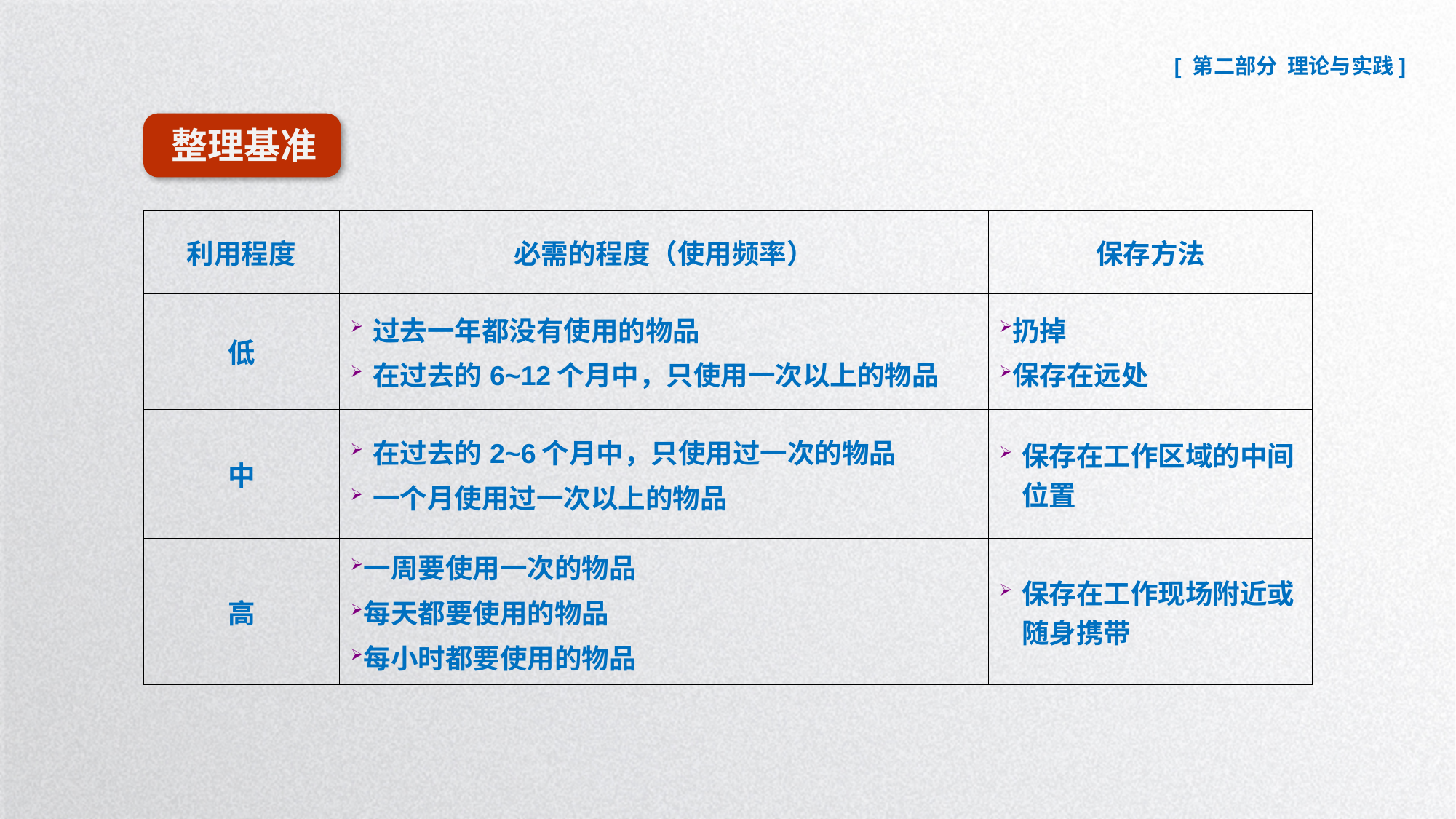

整理基准
| 利用程度 | 必需的程度（使用频率） | 保存方法 |
| --- | --- | --- |
| 低 | 过去一年都没有使用的物品 在过去的6~12个月中，只使用一次以上的物品 | 扔掉 保存在远处 |
| 中 | 在过去的2~6个月中，只使用过一次的物品 一个月使用过一次以上的物品 | 保存在工作区域的中间位置 |
| 高 | 一周要使用一次的物品 每天都要使用的物品 每小时都要使用的物品 | 保存在工作现场附近或随身携带 |